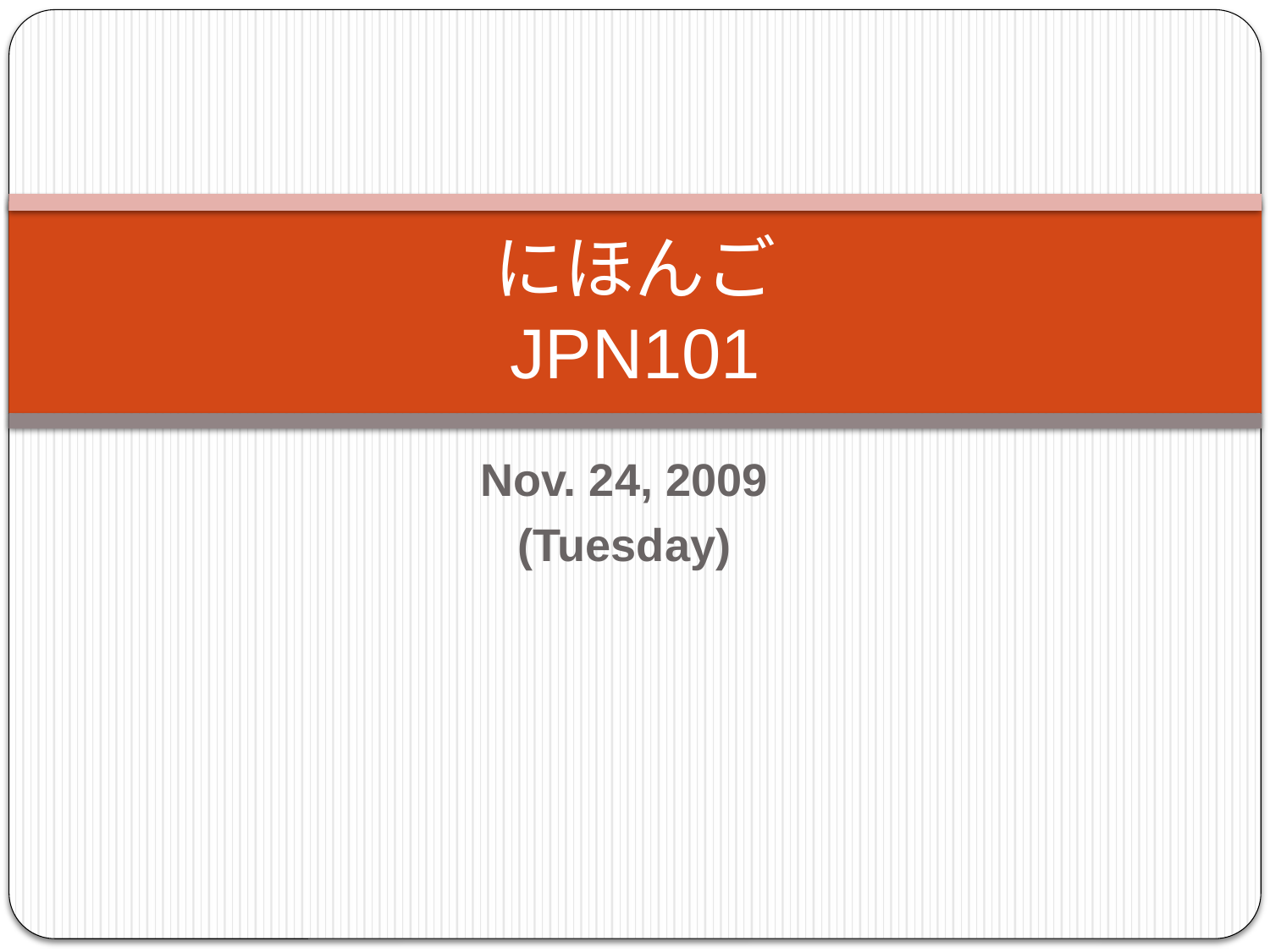

# にほんご JPN101
Nov. 24, 2009
(Tuesday)